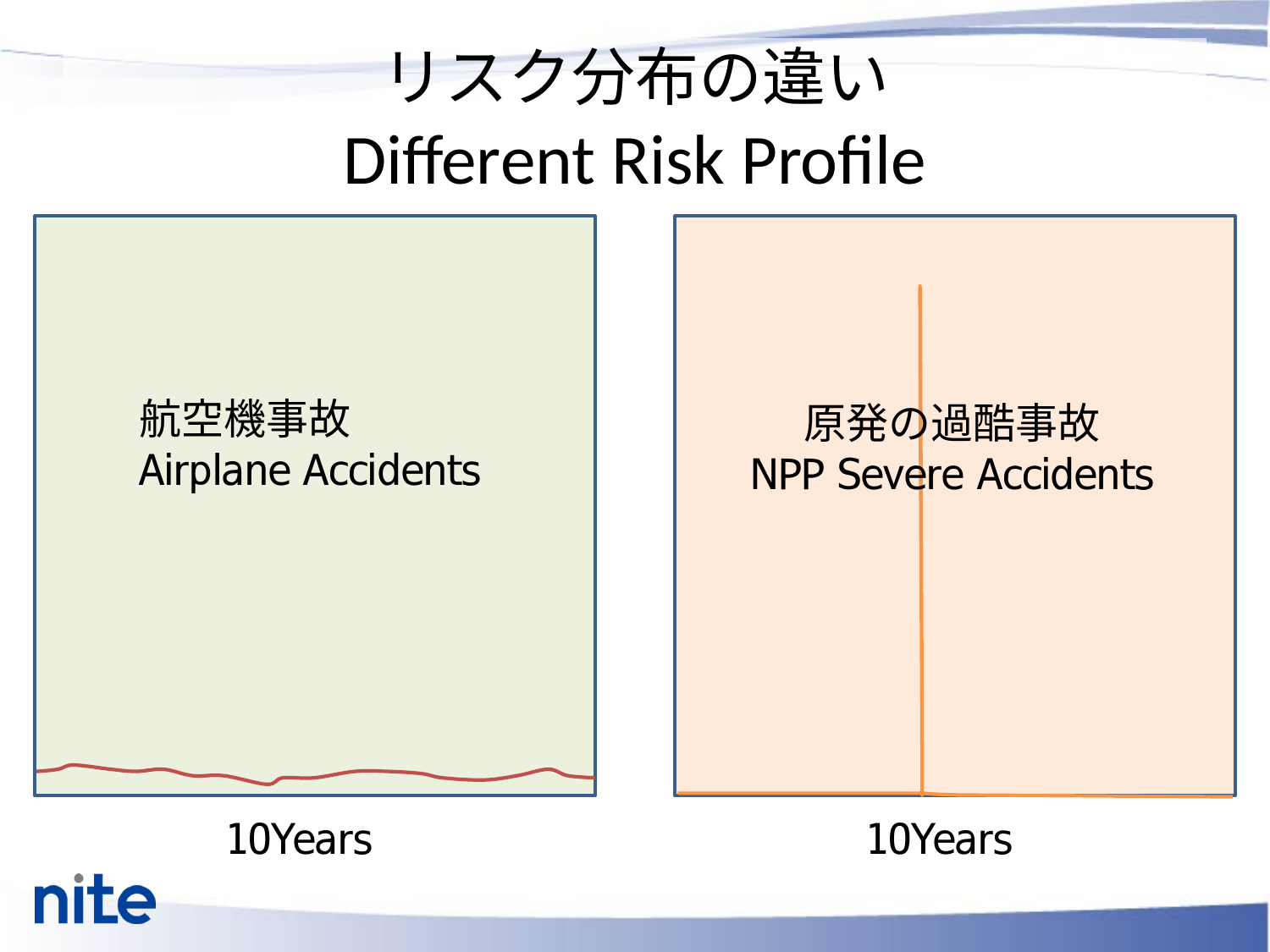

# リスク分布の違い Different Risk Profile

航空機事故
Airplane Accidents
原発の過酷事故
NPP Severe Accidents

10Years
10Years